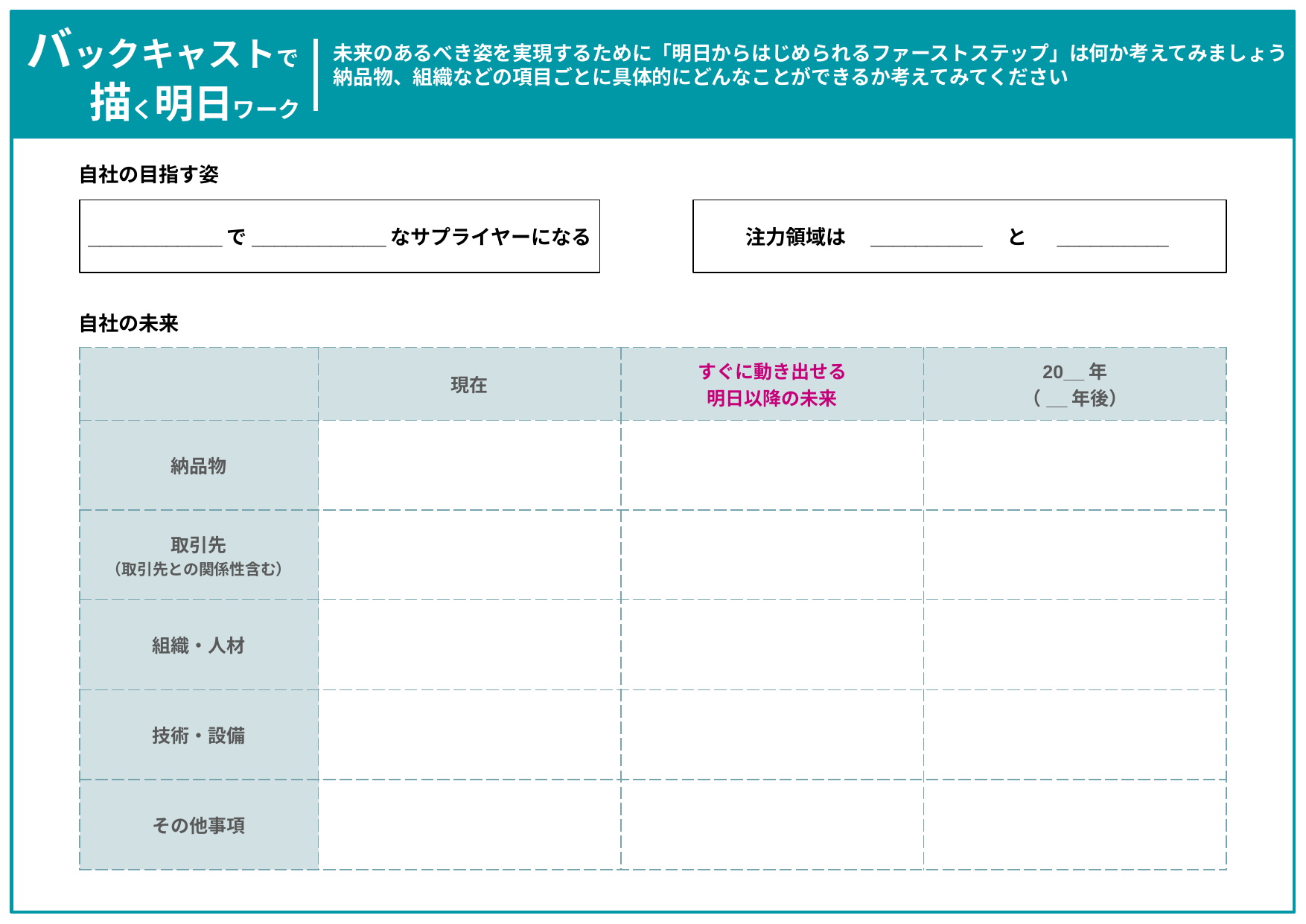

バックキャストで
描く明日ワーク
# 未来のあるべき姿を実現するために「明日からはじめられるファーストステップ」は何か考えてみましょう
納品物、組織などの項目ごとに具体的にどんなことができるか考えてみてください
自社の目指す姿
____________で____________なサプライヤーになる
注力領域は　__________　と　 __________
自社の未来
|  | 現在 | すぐに動き出せる 明日以降の未来 | 20\_\_年 （\_\_年後） |
| --- | --- | --- | --- |
| 納品物 |  |  |  |
| 取引先 （取引先との関係性含む） |  |  |  |
| 組織・人材 |  |  |  |
| 技術・設備 |  |  |  |
| その他事項 |  |  |  |